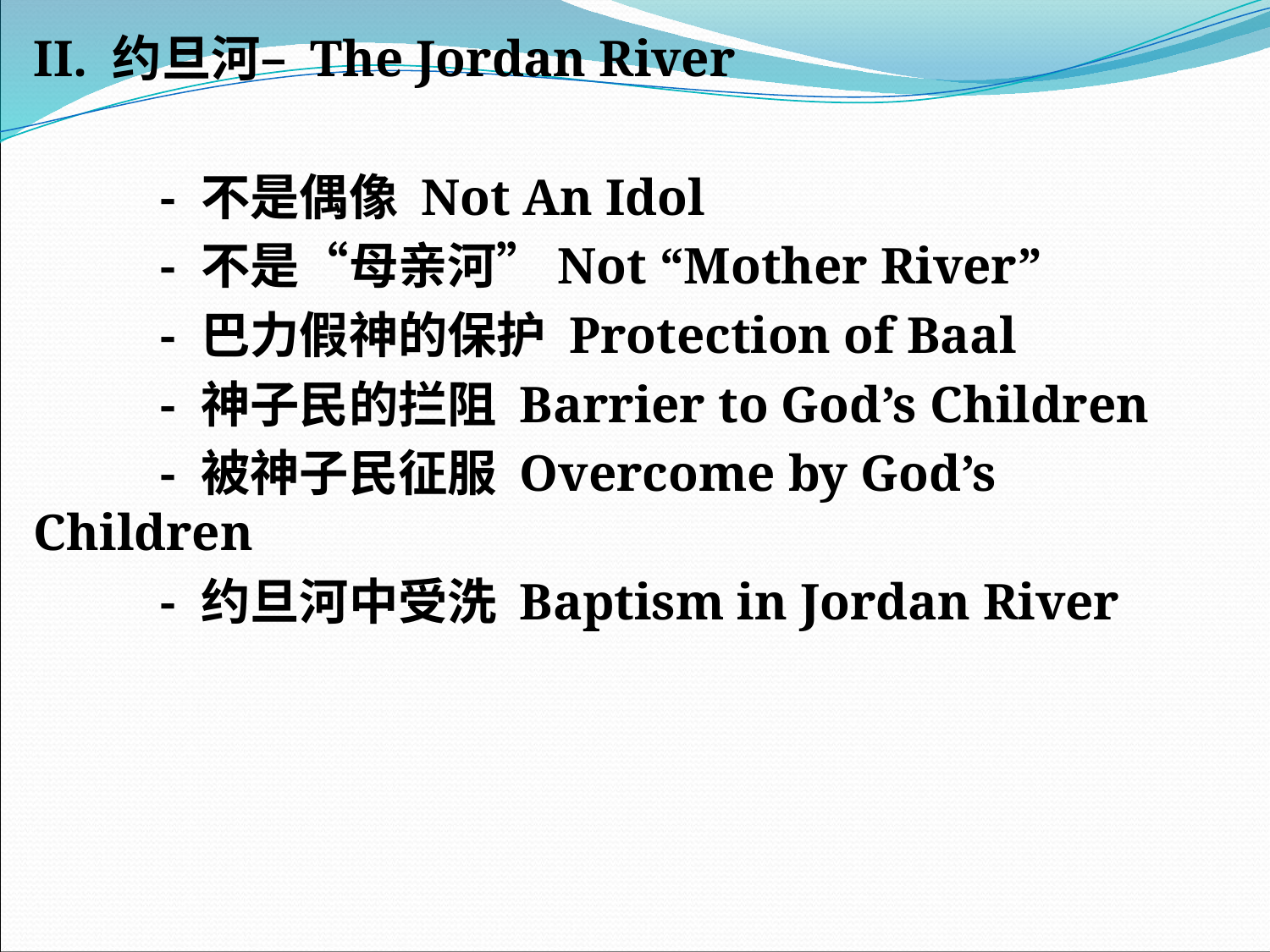

#
II. 约旦河– The Jordan River

	- 不是偶像 Not An Idol
	- 不是“母亲河”Not “Mother River”
	- 巴力假神的保护 Protection of Baal
	- 神子民的拦阻 Barrier to God’s Children
	- 被神子民征服 Overcome by God’s Children
	- 约旦河中受洗 Baptism in Jordan River